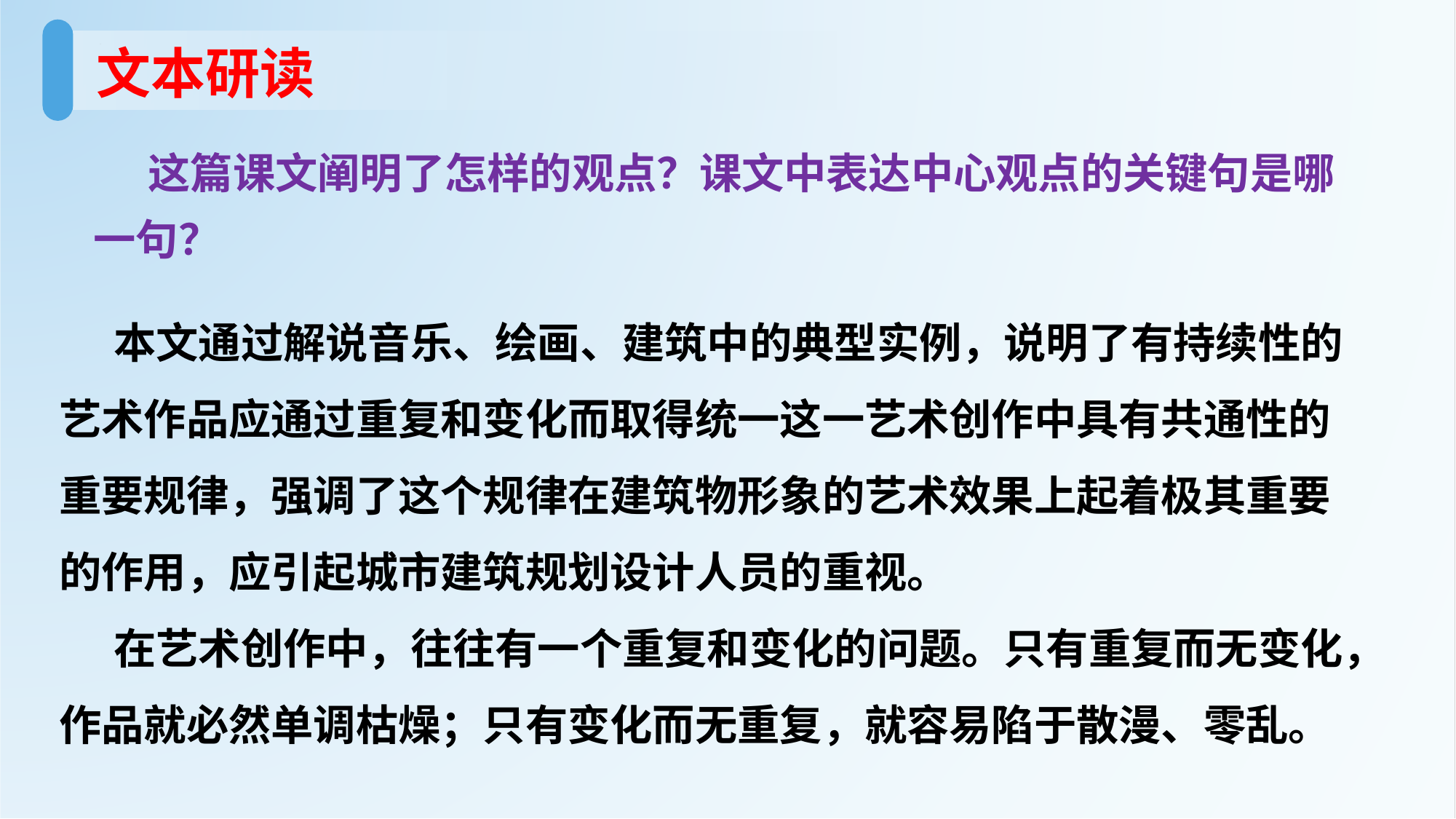

文本研读
这篇课文阐明了怎样的观点？课文中表达中心观点的关键句是哪一句？
本文通过解说音乐、绘画、建筑中的典型实例，说明了有持续性的艺术作品应通过重复和变化而取得统一这一艺术创作中具有共通性的重要规律，强调了这个规律在建筑物形象的艺术效果上起着极其重要的作用，应引起城市建筑规划设计人员的重视。
在艺术创作中，往往有一个重复和变化的问题。只有重复而无变化，作品就必然单调枯燥；只有变化而无重复，就容易陷于散漫、零乱。